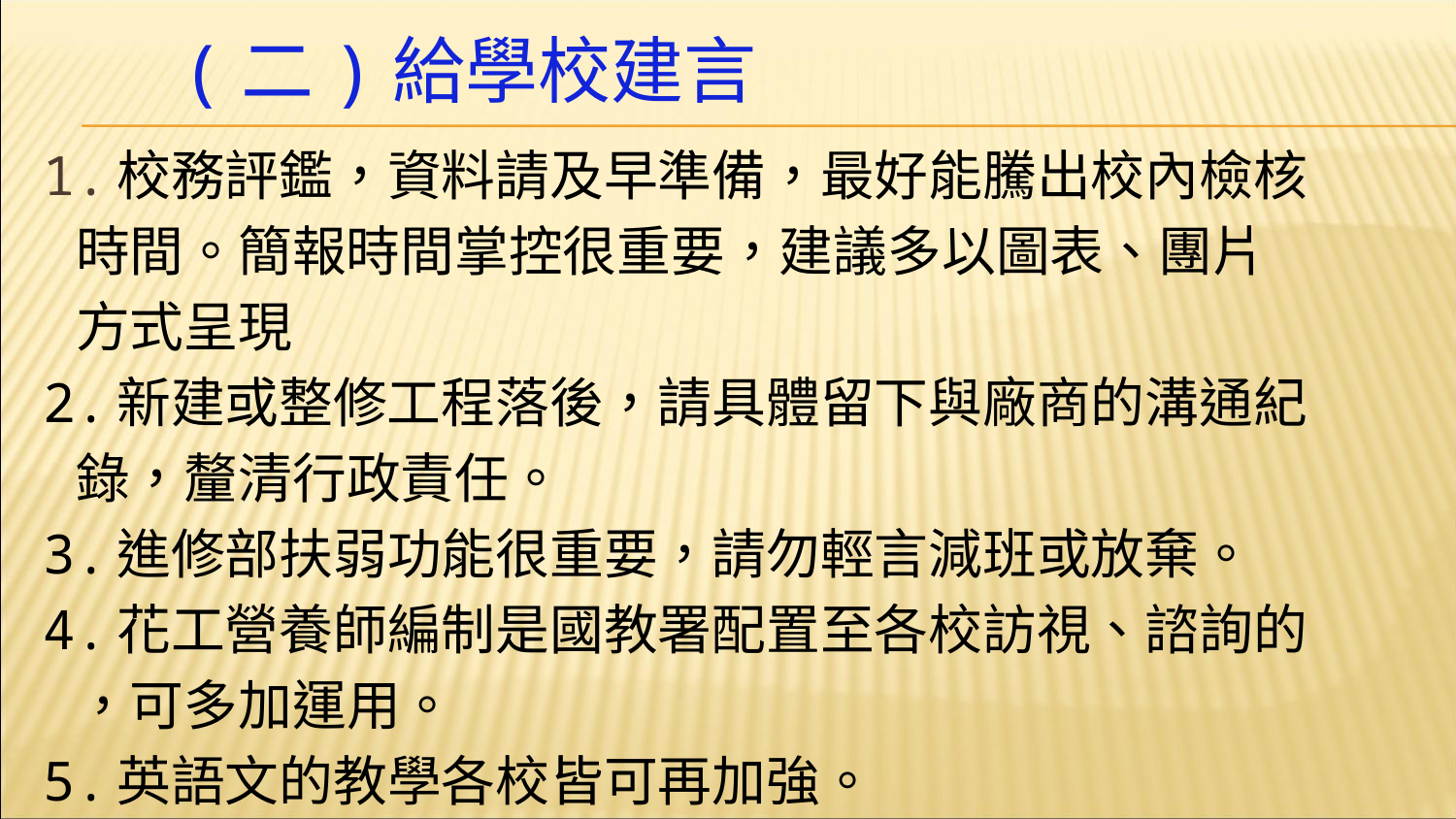

# (二)給學校建言
1.校務評鑑，資料請及早準備，最好能騰出校內檢核
  時間。簡報時間掌控很重要，建議多以圖表、團片
  方式呈現
2.新建或整修工程落後，請具體留下與廠商的溝通紀
  錄，釐清行政責任。
3.進修部扶弱功能很重要，請勿輕言減班或放棄。
4.花工營養師編制是國教署配置至各校訪視、諮詢的
  ，可多加運用。
5.英語文的教學各校皆可再加強。